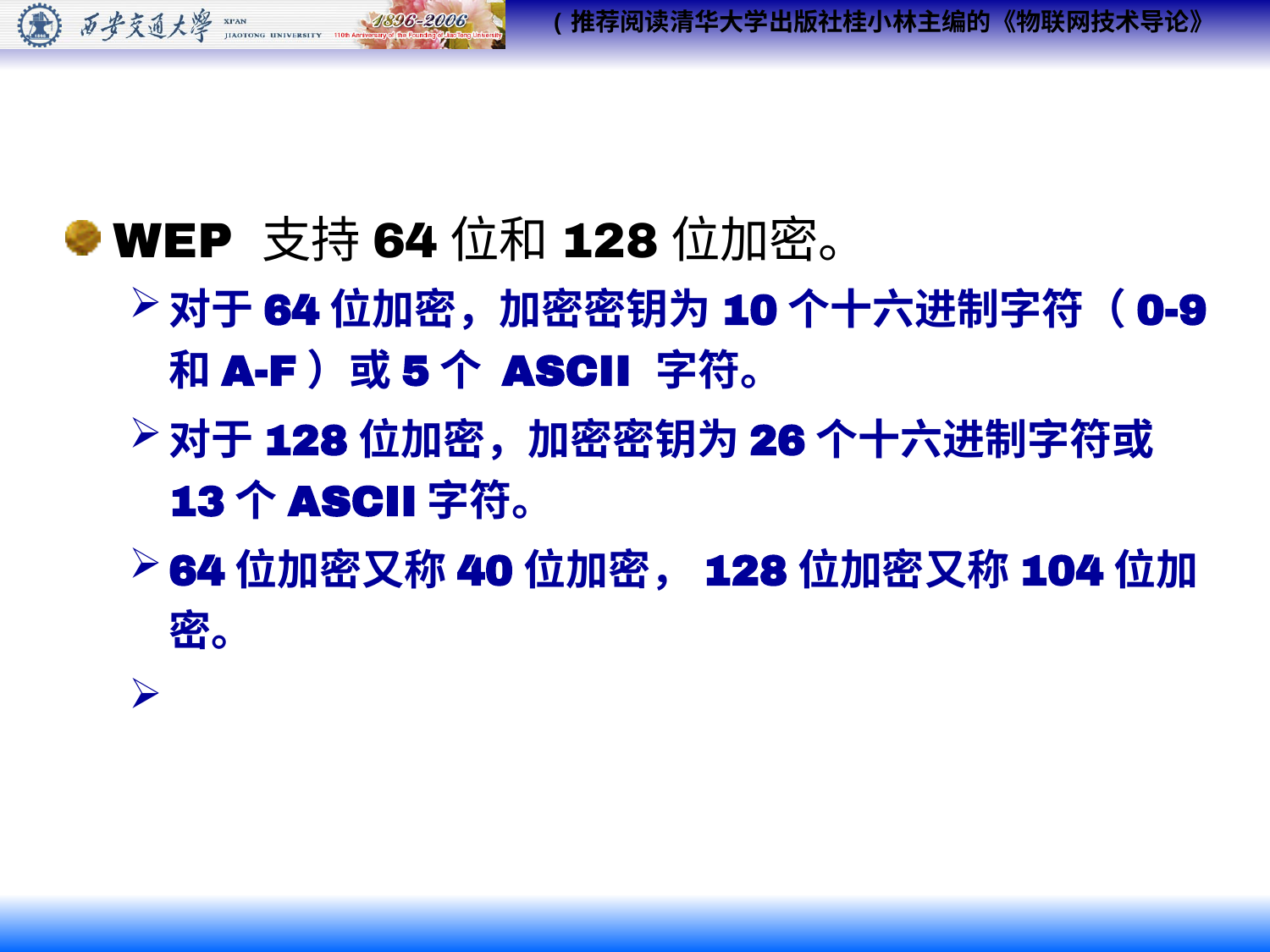

#
WEP 支持64位和128位加密。
对于64位加密，加密密钥为10个十六进制字符（0-9和A-F）或5个 ASCII 字符。
对于128位加密，加密密钥为26个十六进制字符或13个ASCII字符。
64位加密又称40位加密，128位加密又称104位加密。